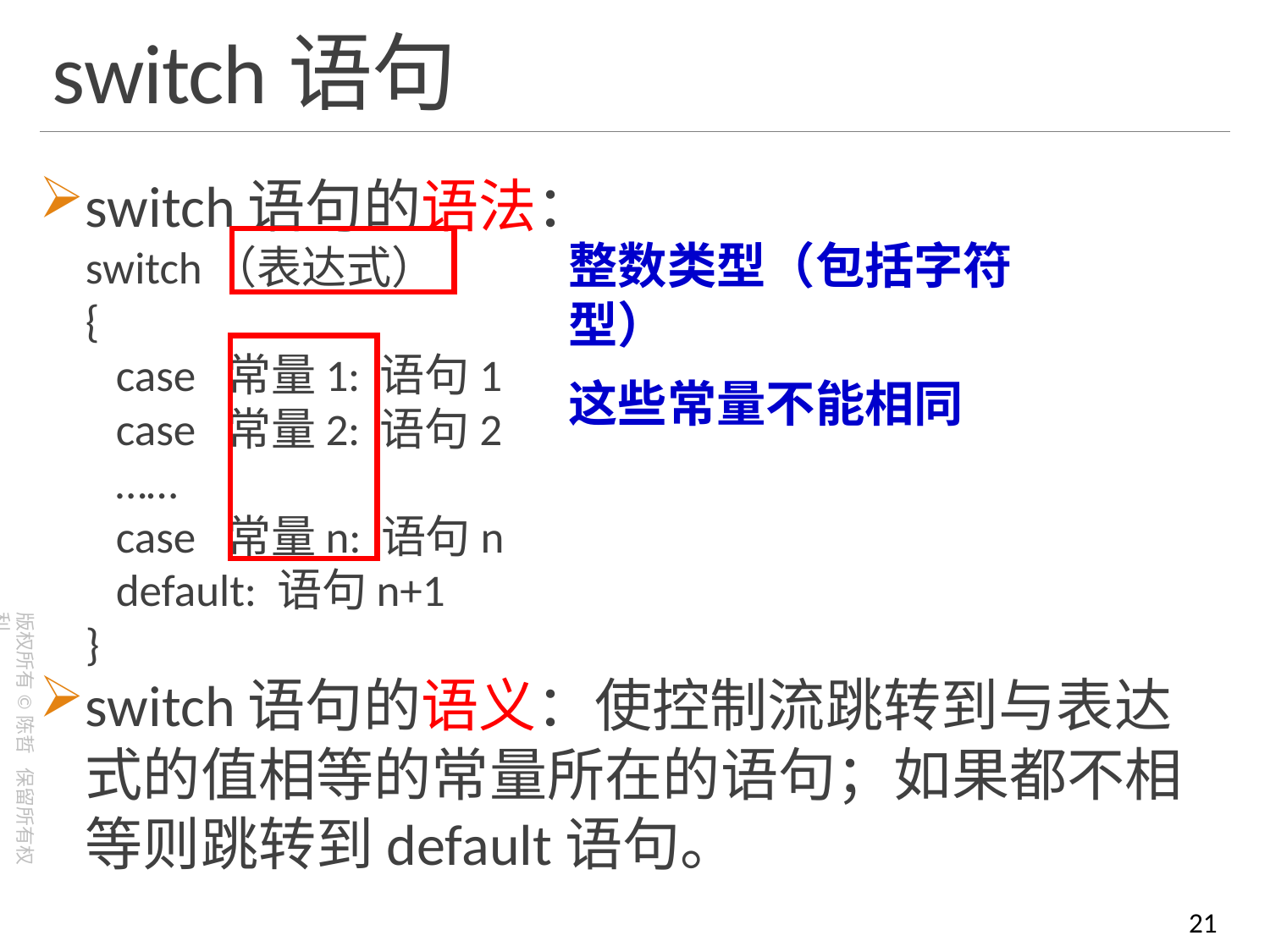

# switch语句
switch语句的语法：
  switch（表达式）
  {
     case  常量1: 语句1
     case  常量2: 语句2
     ……
     case  常量n: 语句n
     default: 语句n+1
  }
switch语句的语义：使控制流跳转到与表达式的值相等的常量所在的语句；如果都不相等则跳转到default语句。

整数类型（包括字符型）

这些常量不能相同
21